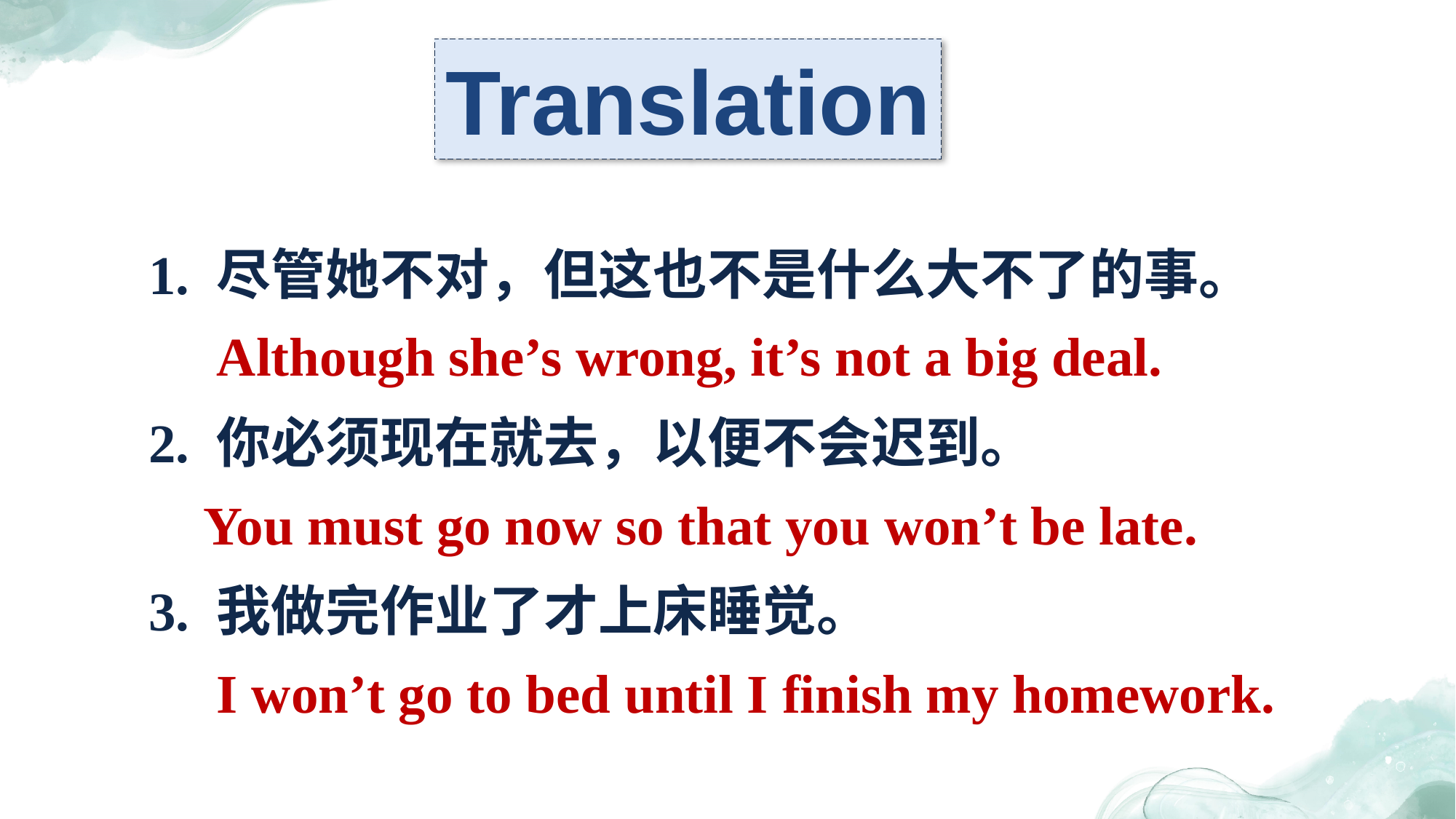

Translation
1. 尽管她不对，但这也不是什么大不了的事。
     Although she’s wrong, it’s not a big deal.
2. 你必须现在就去，以便不会迟到。
    You must go now so that you won’t be late.
3. 我做完作业了才上床睡觉。
     I won’t go to bed until I finish my homework.